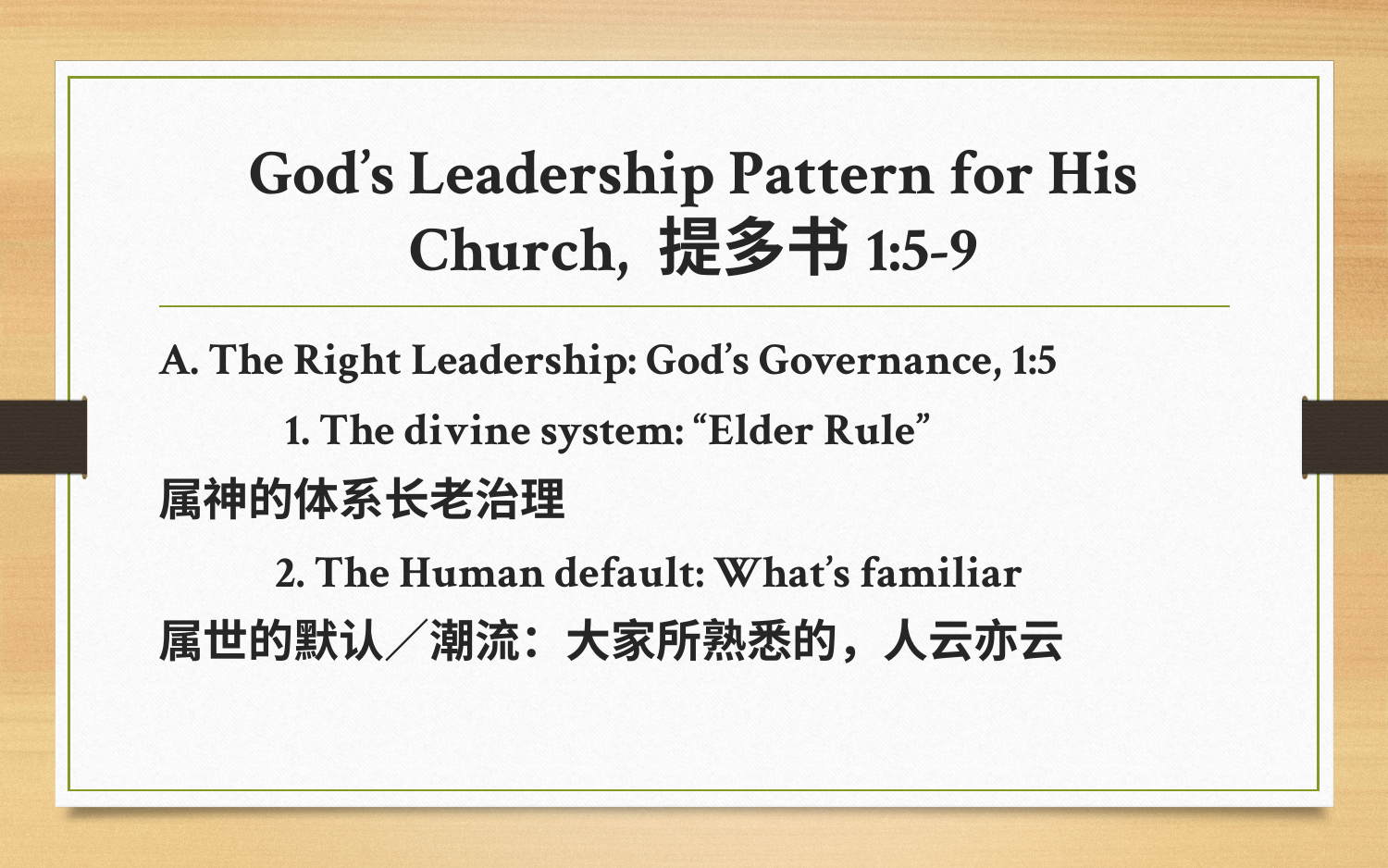

# God’s Leadership Pattern for His Church, 提多书1:5-9
A. The Right Leadership: God’s Governance, 1:5
	 1. The divine system: “Elder Rule”
属神的体系长老治理
	2. The Human default: What’s familiar
属世的默认／潮流：大家所熟悉的，人云亦云